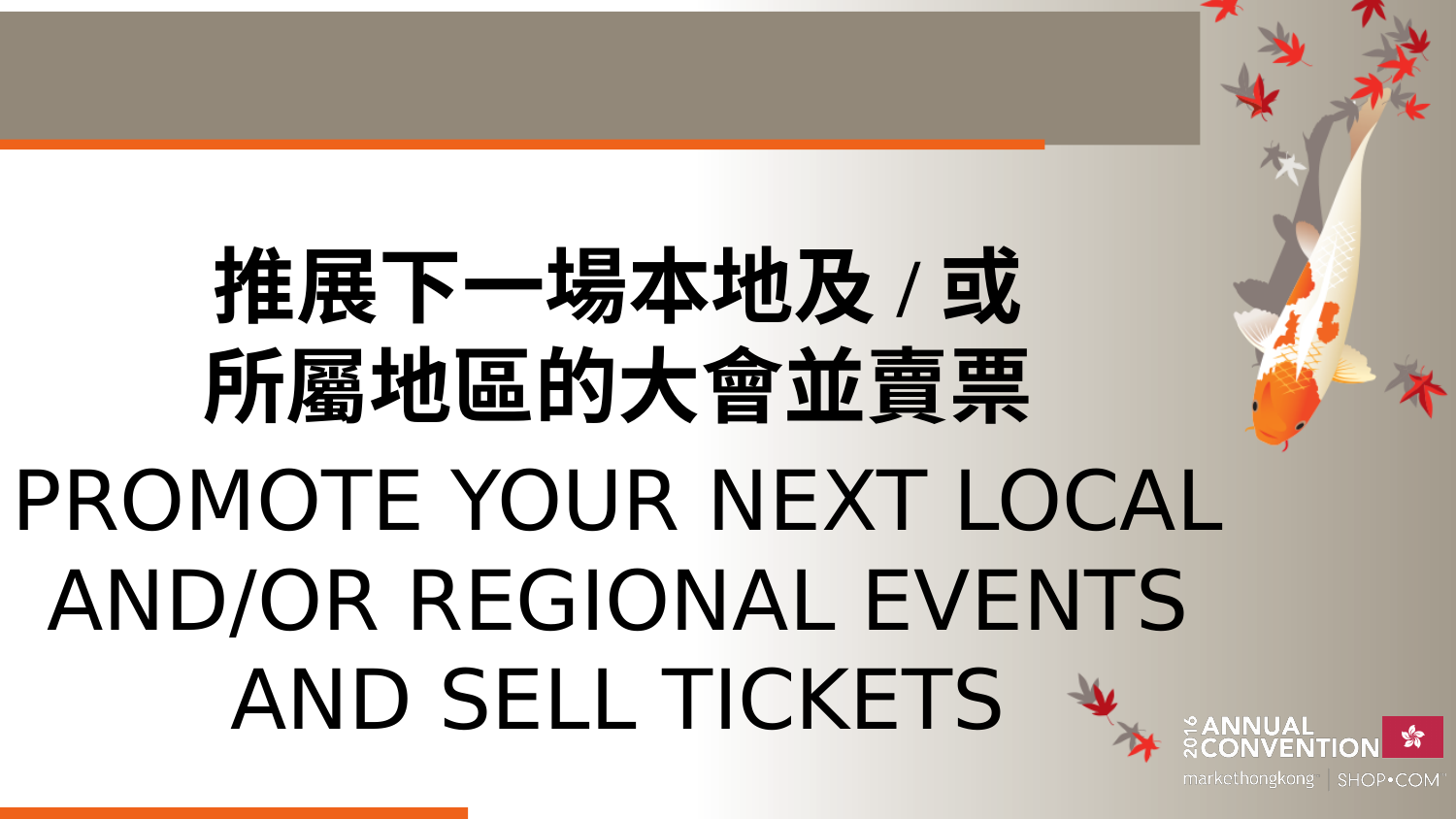

推展下一場本地及/或所屬地區的大會並賣票

PROMOTE YOUR NEXT LOCAL AND/OR REGIONAL EVENTS AND SELL TICKETS